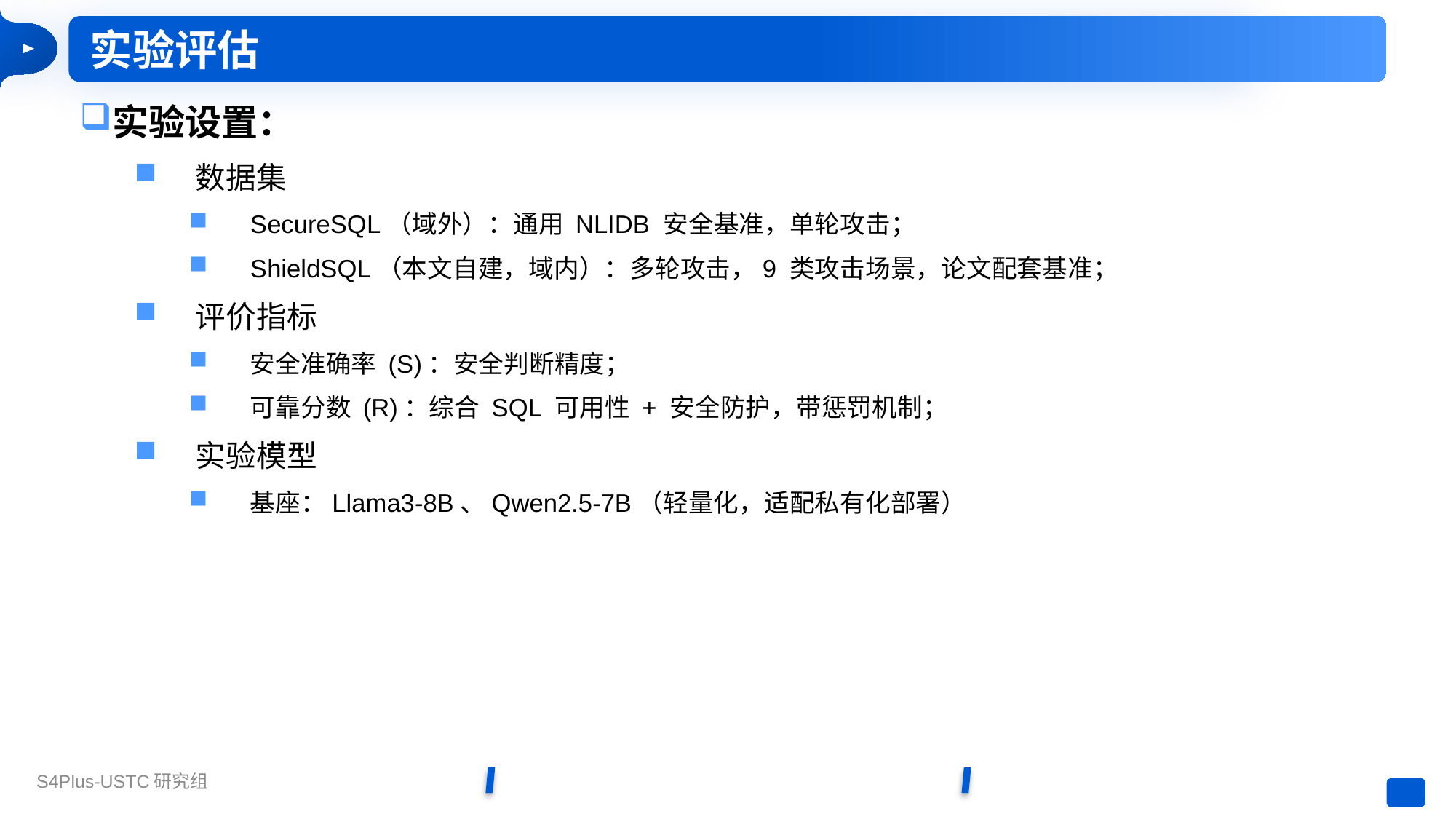

实验评估
实验设置：
数据集
SecureSQL（域外）：通用 NLIDB 安全基准，单轮攻击；
ShieldSQL（本文自建，域内）：多轮攻击，9 类攻击场景，论文配套基准；
评价指标
安全准确率 (S)：安全判断精度；
可靠分数 (R)：综合 SQL 可用性 + 安全防护，带惩罚机制；
实验模型
基座：Llama3-8B、Qwen2.5-7B（轻量化，适配私有化部署）
10